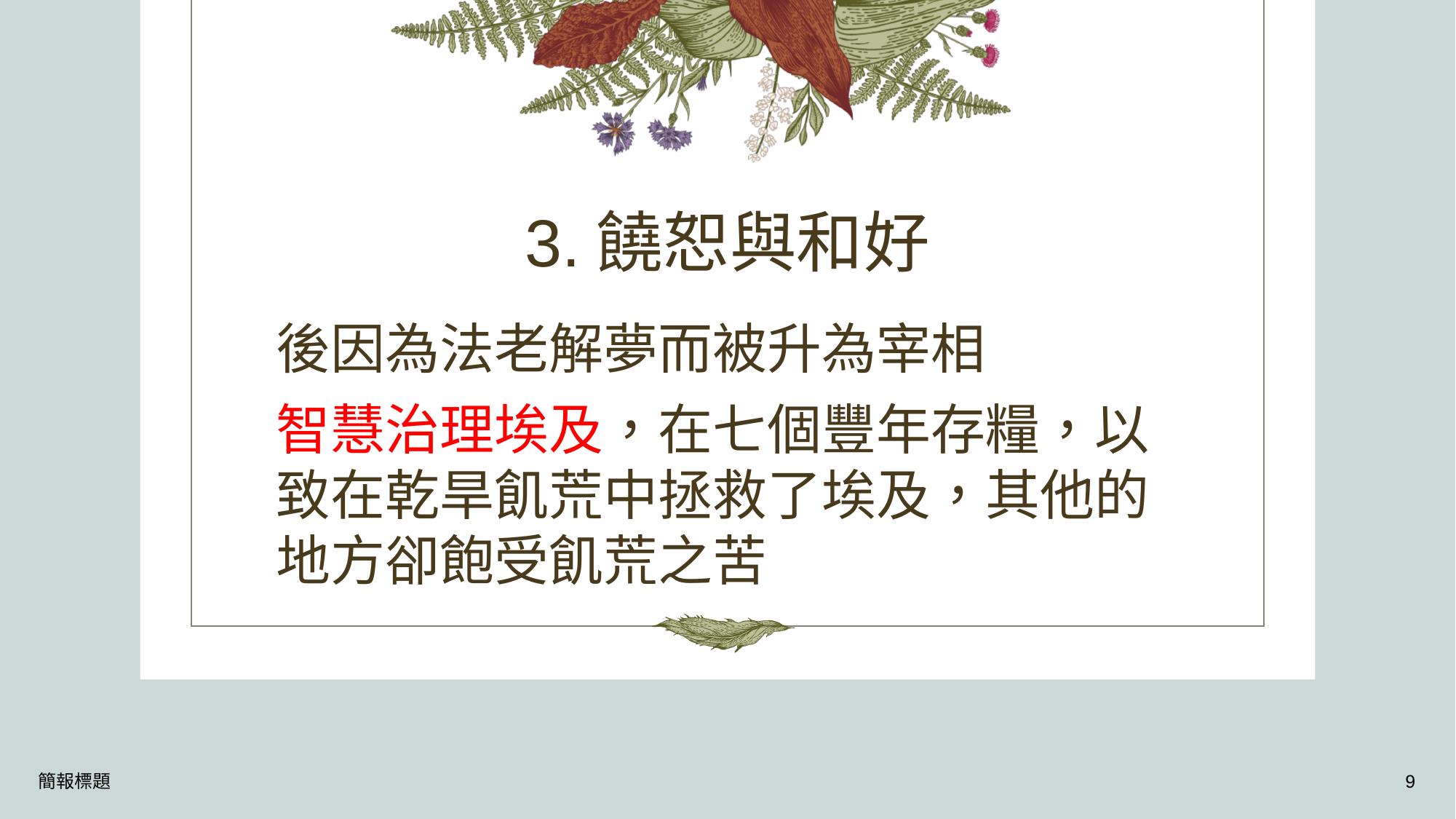

# 3.饒恕與和好
後因為法老解夢而被升為宰相
智慧治理埃及，在七個豐年存糧，以致在乾旱飢荒中拯救了埃及，其他的地方卻飽受飢荒之苦
簡報標題
9